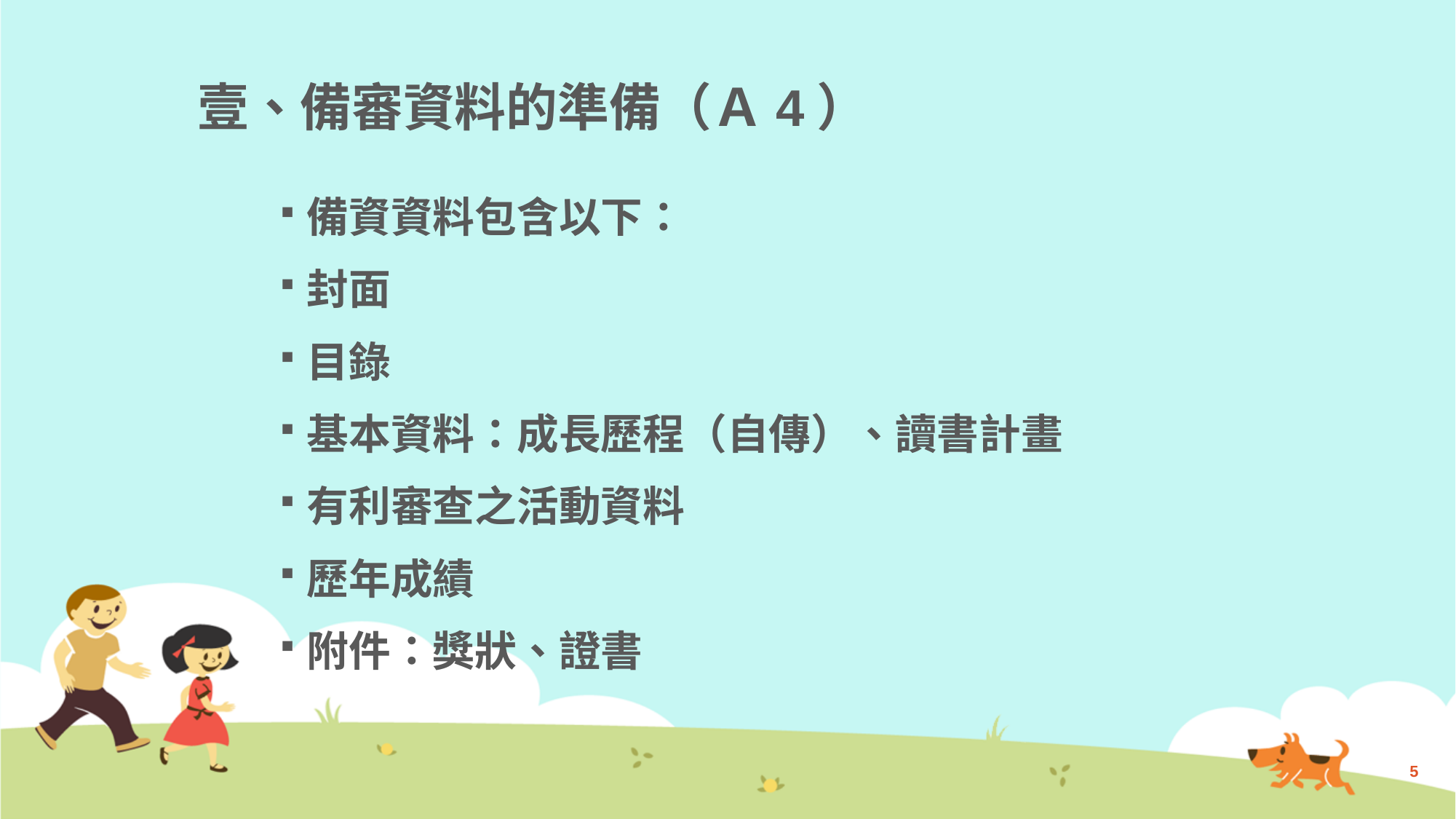

# 壹、備審資料的準備（Ａ4）
備資資料包含以下：
封面
目錄
基本資料：成長歷程（自傳）、讀書計畫
有利審查之活動資料
歷年成績
附件：獎狀、證書

5